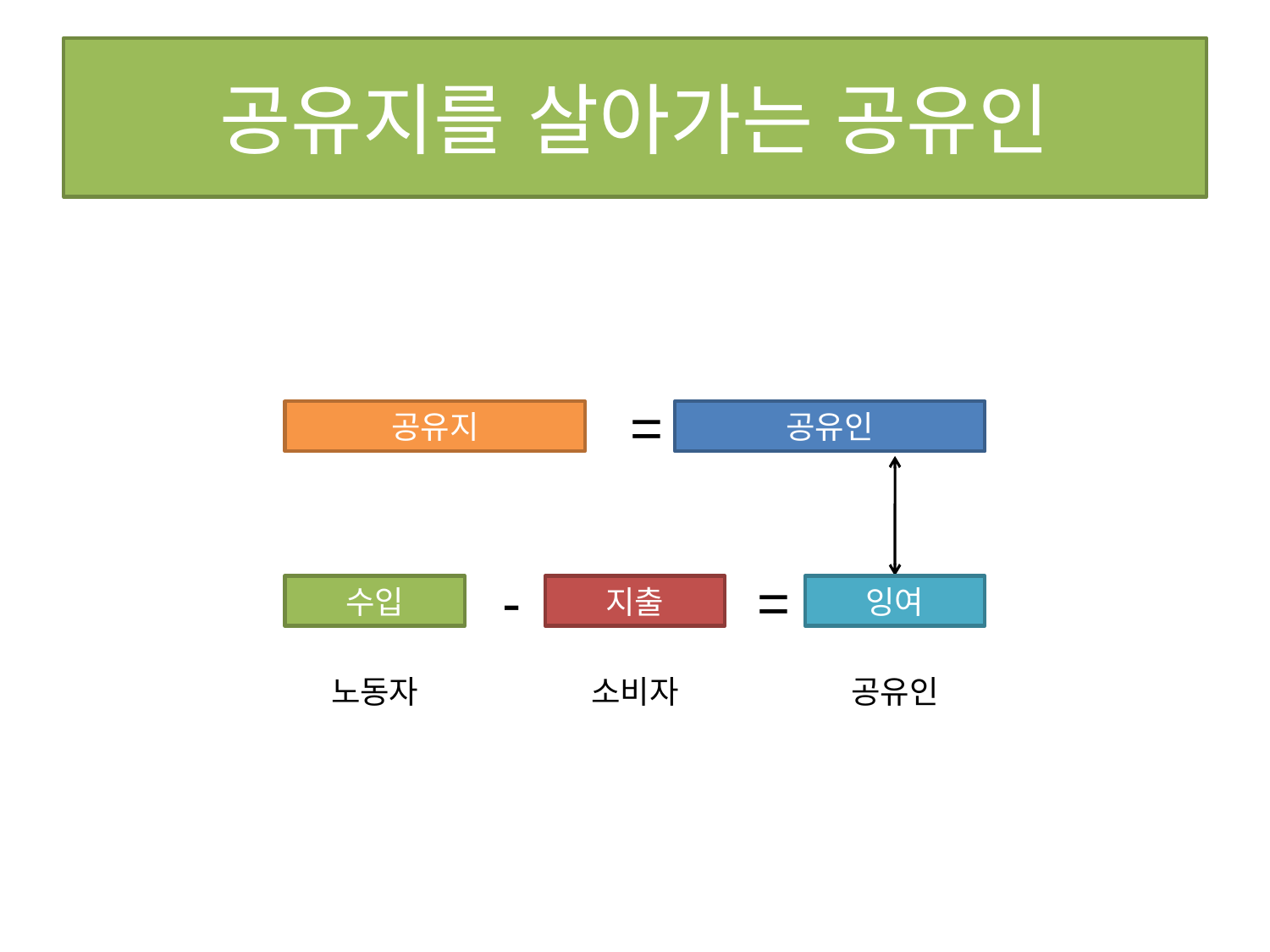

# 공유지를 살아가는 공유인
=
공유지
공유인
수입
-
지출
=
잉여
노동자
소비자
공유인